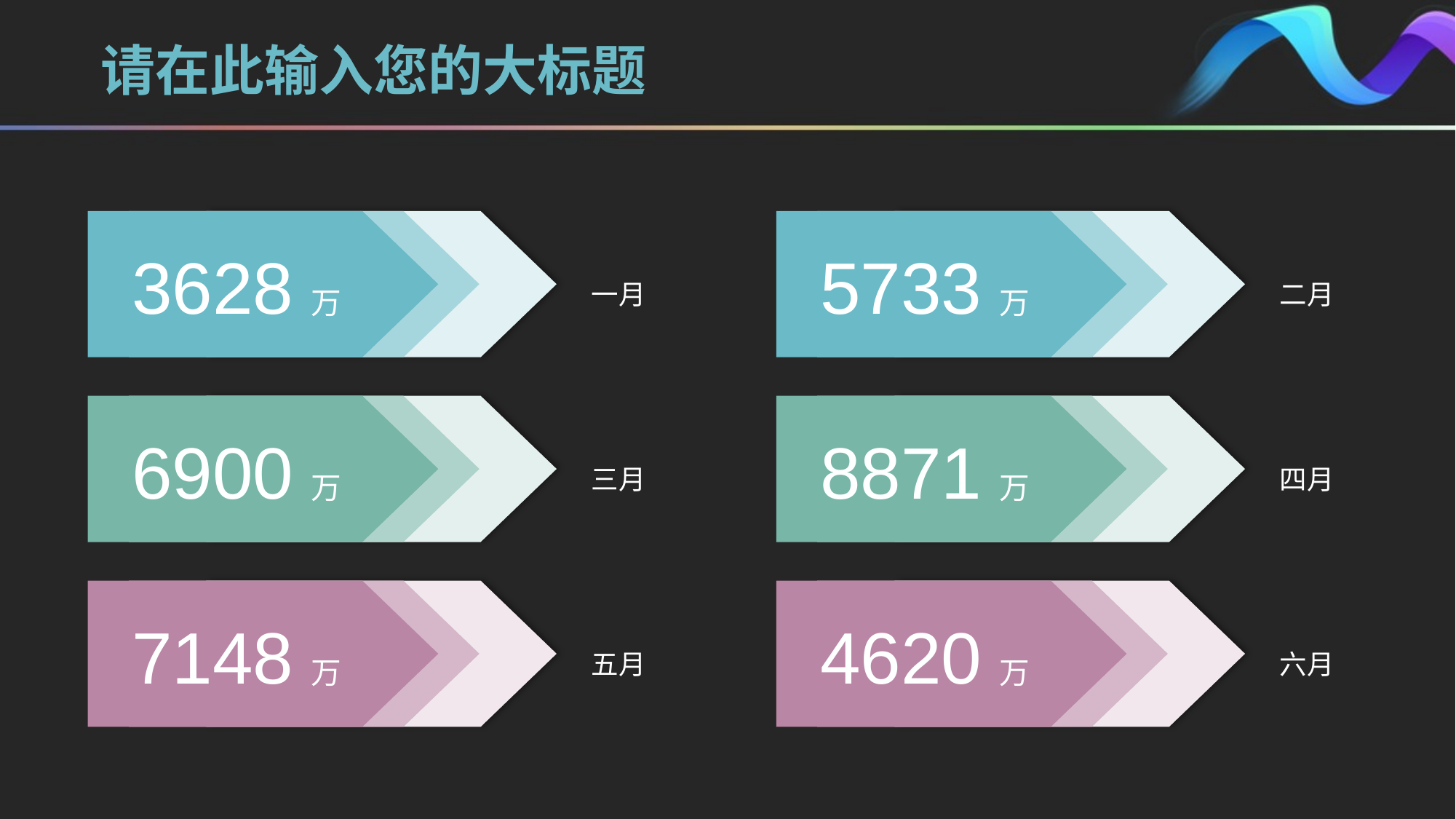

# 请在此输入您的大标题

一月
二月
3628万
5733万

三月
四月
6900万
8871万

五月
六月
7148万
4620万